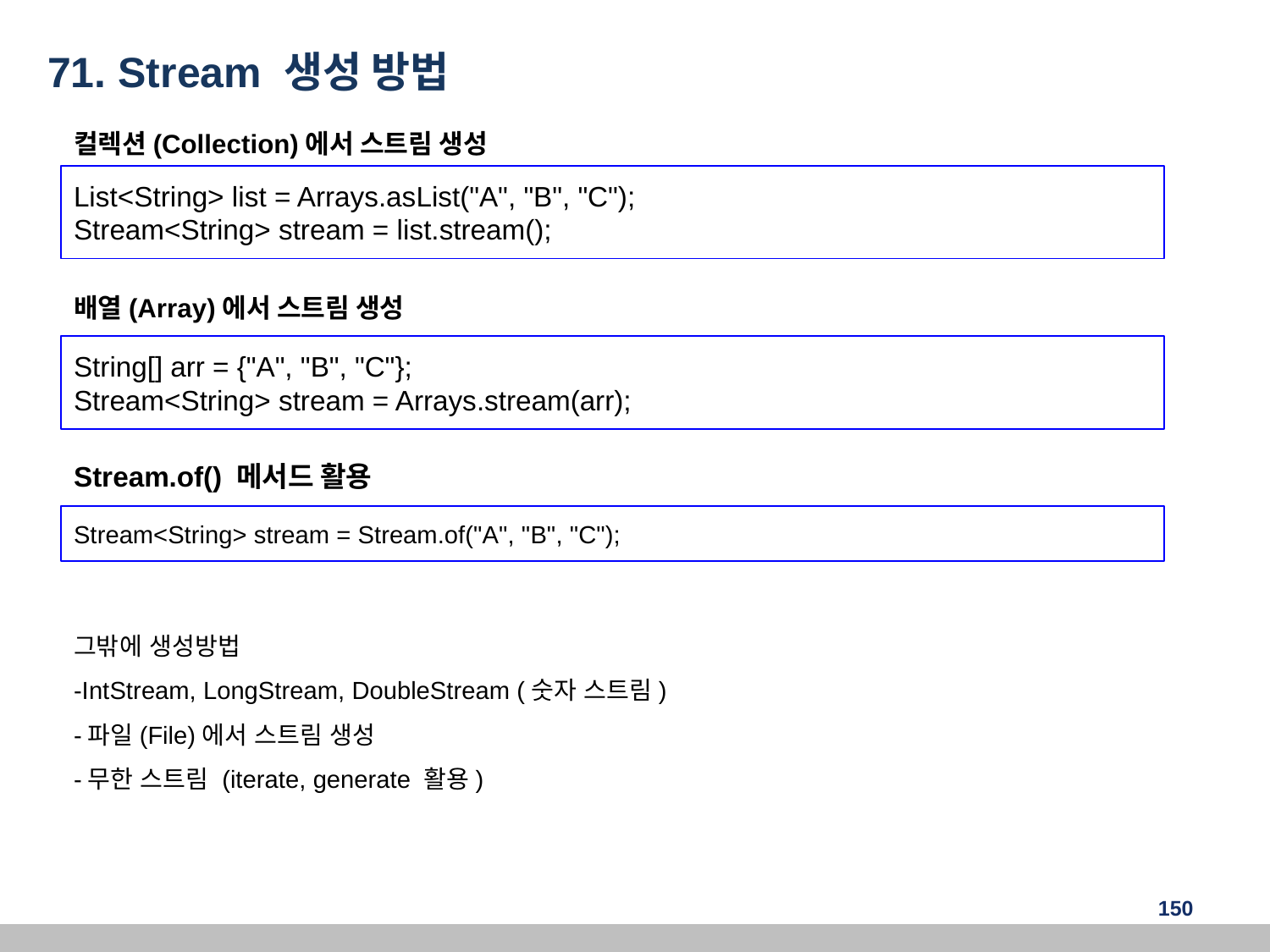

71. Stream 생성 방법
컬렉션(Collection)에서 스트림 생성
List<String> list = Arrays.asList("A", "B", "C");
Stream<String> stream = list.stream();
배열(Array)에서 스트림 생성
String[] arr = {"A", "B", "C"};
Stream<String> stream = Arrays.stream(arr);
Stream.of() 메서드 활용
Stream<String> stream = Stream.of("A", "B", "C");
그밖에 생성방법
-IntStream, LongStream, DoubleStream (숫자 스트림)
-파일(File)에서 스트림 생성
-무한 스트림 (iterate, generate 활용)
150